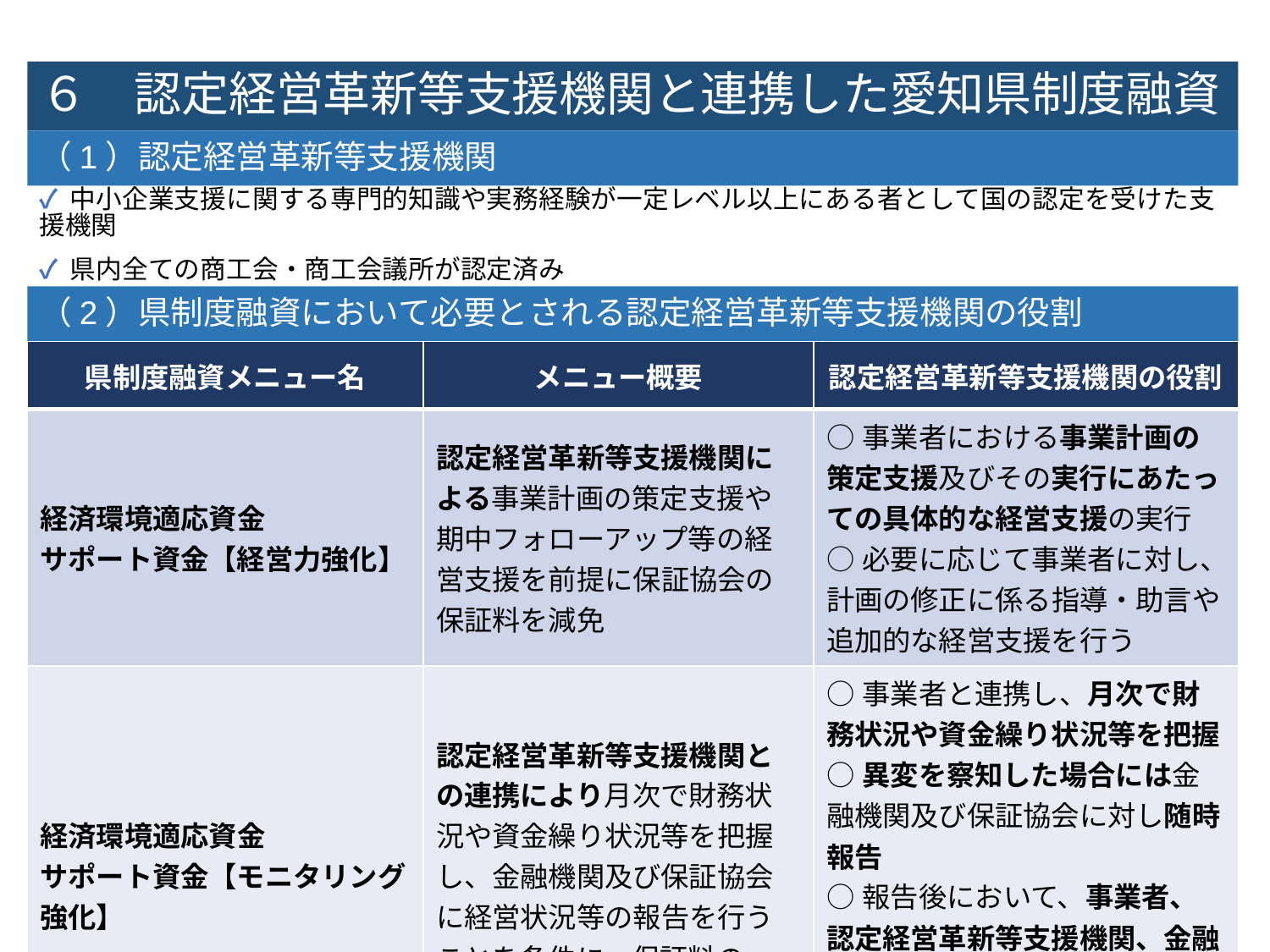

６　認定経営革新等支援機関と連携した愛知県制度融資
（1）認定経営革新等支援機関
✓ 中小企業支援に関する専門的知識や実務経験が一定レベル以上にある者として国の認定を受けた支援機関
✓ 県内全ての商工会・商工会議所が認定済み
（2）県制度融資において必要とされる認定経営革新等支援機関の役割
| 県制度融資メニュー名 | メニュー概要 | 認定経営革新等支援機関の役割 |
| --- | --- | --- |
| 経済環境適応資金 サポート資金【経営力強化】 | 認定経営革新等支援機関による事業計画の策定支援や期中フォローアップ等の経営支援を前提に保証協会の保証料を減免 | ○事業者における事業計画の策定支援及びその実行にあたっての具体的な経営支援の実行 ○必要に応じて事業者に対し、計画の修正に係る指導・助言や追加的な経営支援を行う |
| 経済環境適応資金 サポート資金【モニタリング強化】 | 認定経営革新等支援機関との連携により月次で財務状況や資金繰り状況等を把握し、金融機関及び保証協会に経営状況等の報告を行うことを条件に、保証料の一部について、国が補助 | ○事業者と連携し、月次で財務状況や資金繰り状況等を把握 ○異変を察知した場合には金融機関及び保証協会に対し随時報告 ○報告後において、事業者、認定経営革新等支援機関、金融機関及び保証協会による対話を通じて、事業者支援の方針について4者で認識を共有する |